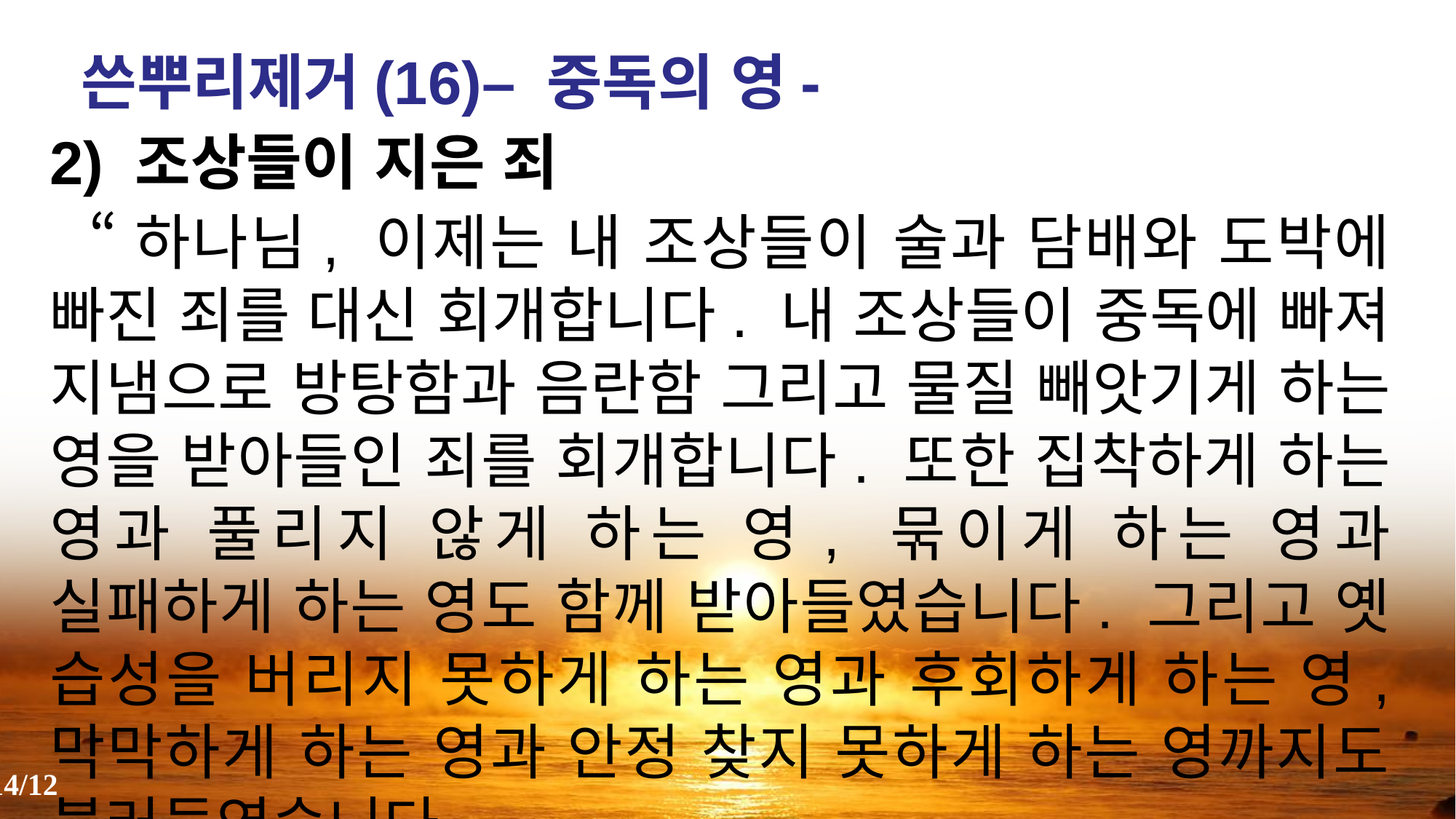

쓴뿌리제거(16)– 중독의 영-
2) 조상들이 지은 죄
  “하나님, 이제는 내 조상들이 술과 담배와 도박에 빠진 죄를 대신 회개합니다. 내 조상들이 중독에 빠져 지냄으로 방탕함과 음란함 그리고 물질 빼앗기게 하는 영을 받아들인 죄를 회개합니다. 또한 집착하게 하는 영과 풀리지 않게 하는 영, 묶이게 하는 영과 실패하게 하는 영도 함께 받아들였습니다. 그리고 옛 습성을 버리지 못하게 하는 영과 후회하게 하는 영, 막막하게 하는 영과 안정 찾지 못하게 하는 영까지도 불러들였습니다.